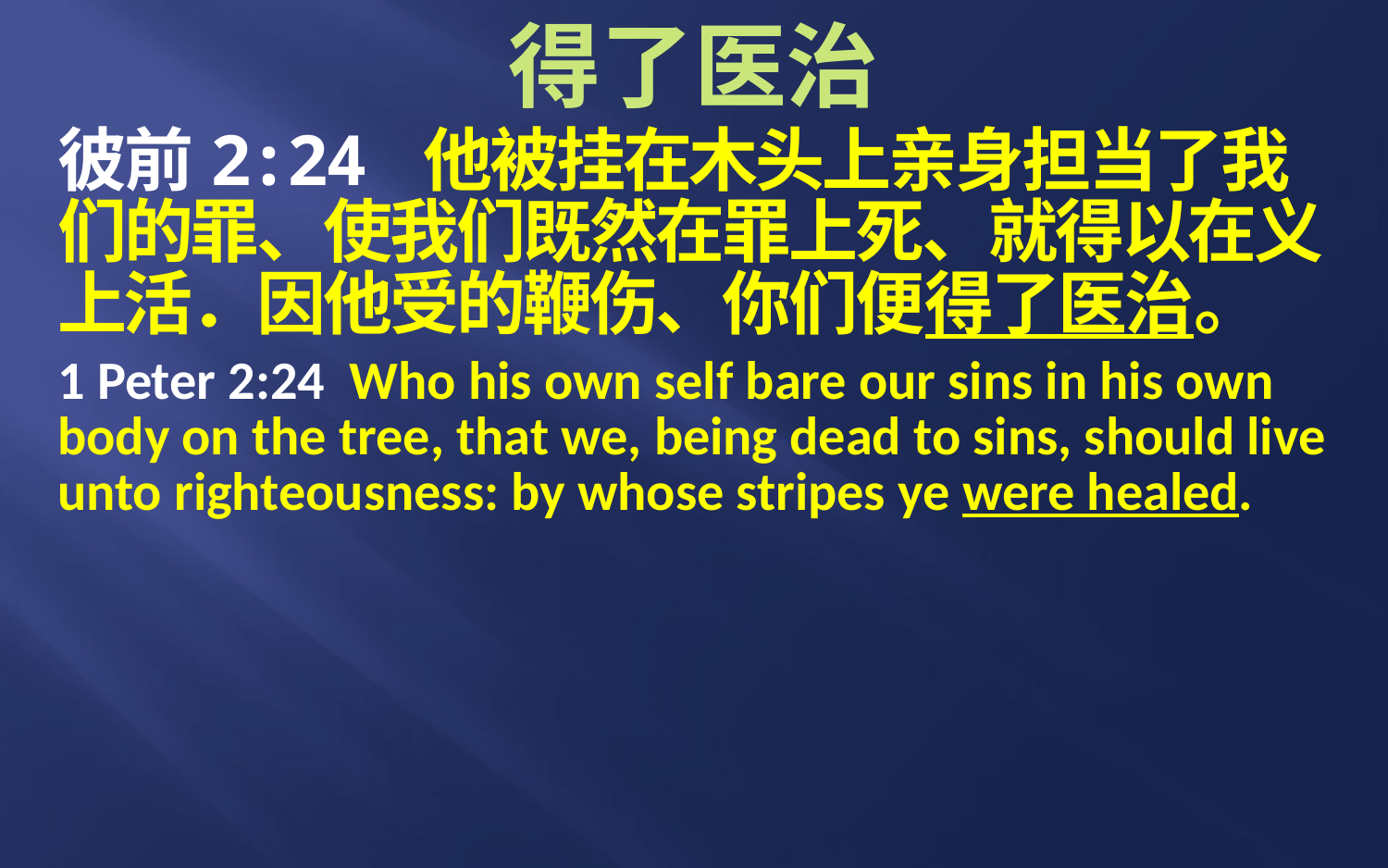

# 得了医治
彼前2:24 他被挂在木头上亲身担当了我们的罪、使我们既然在罪上死、就得以在义上活．因他受的鞭伤、你们便得了医治。
1 Peter 2:24  Who his own self bare our sins in his own body on the tree, that we, being dead to sins, should live unto righteousness: by whose stripes ye were healed.